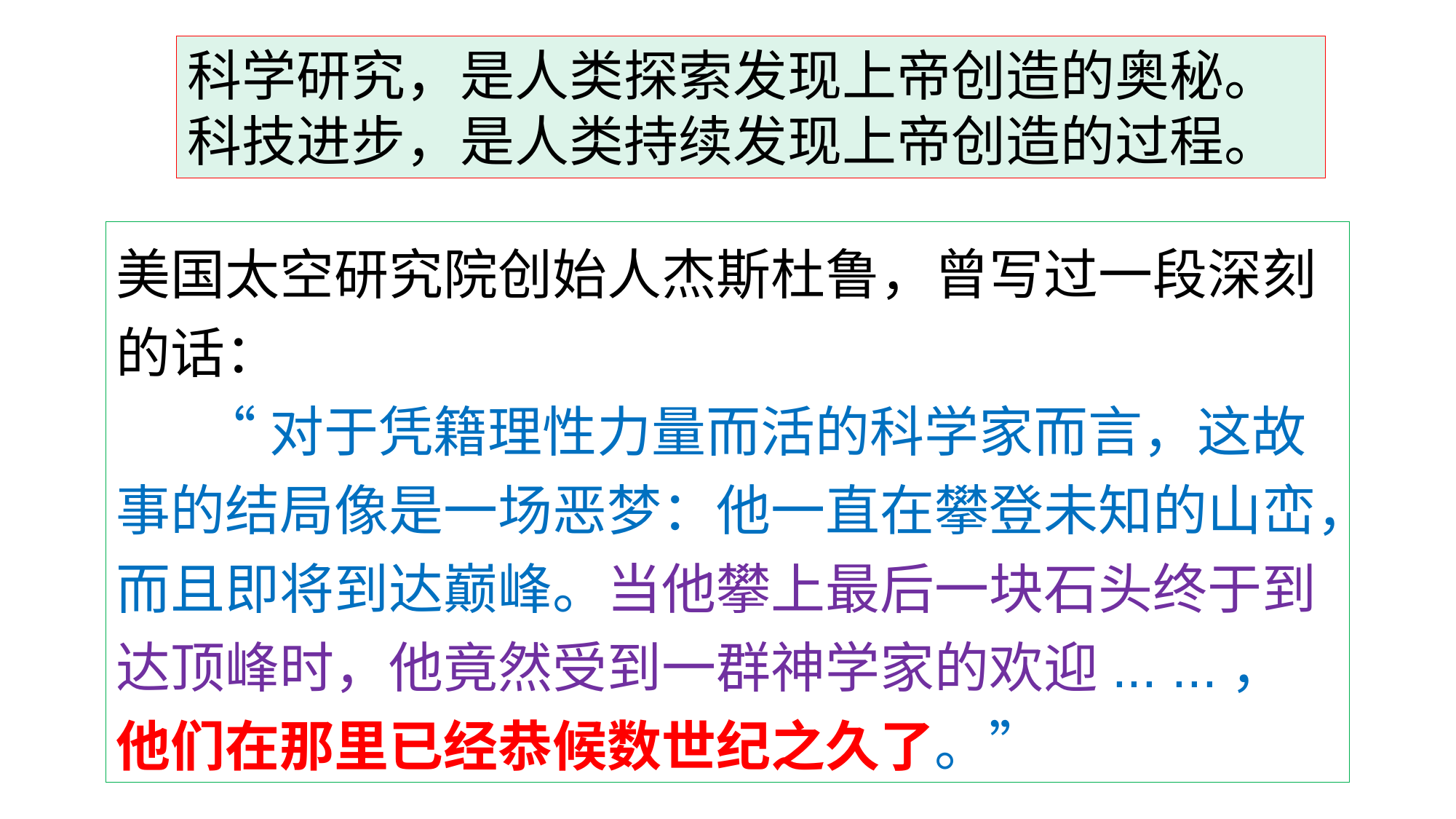

科学研究，是人类探索发现上帝创造的奥秘。
科技进步，是人类持续发现上帝创造的过程。
美国太空研究院创始人杰斯杜鲁，曾写过一段深刻的话：
       “对于凭籍理性力量而活的科学家而言，这故事的结局像是一场恶梦：他一直在攀登未知的山峦，而且即将到达巅峰。当他攀上最后一块石头终于到达顶峰时，他竟然受到一群神学家的欢迎... ...，
他们在那里已经恭候数世纪之久了。”